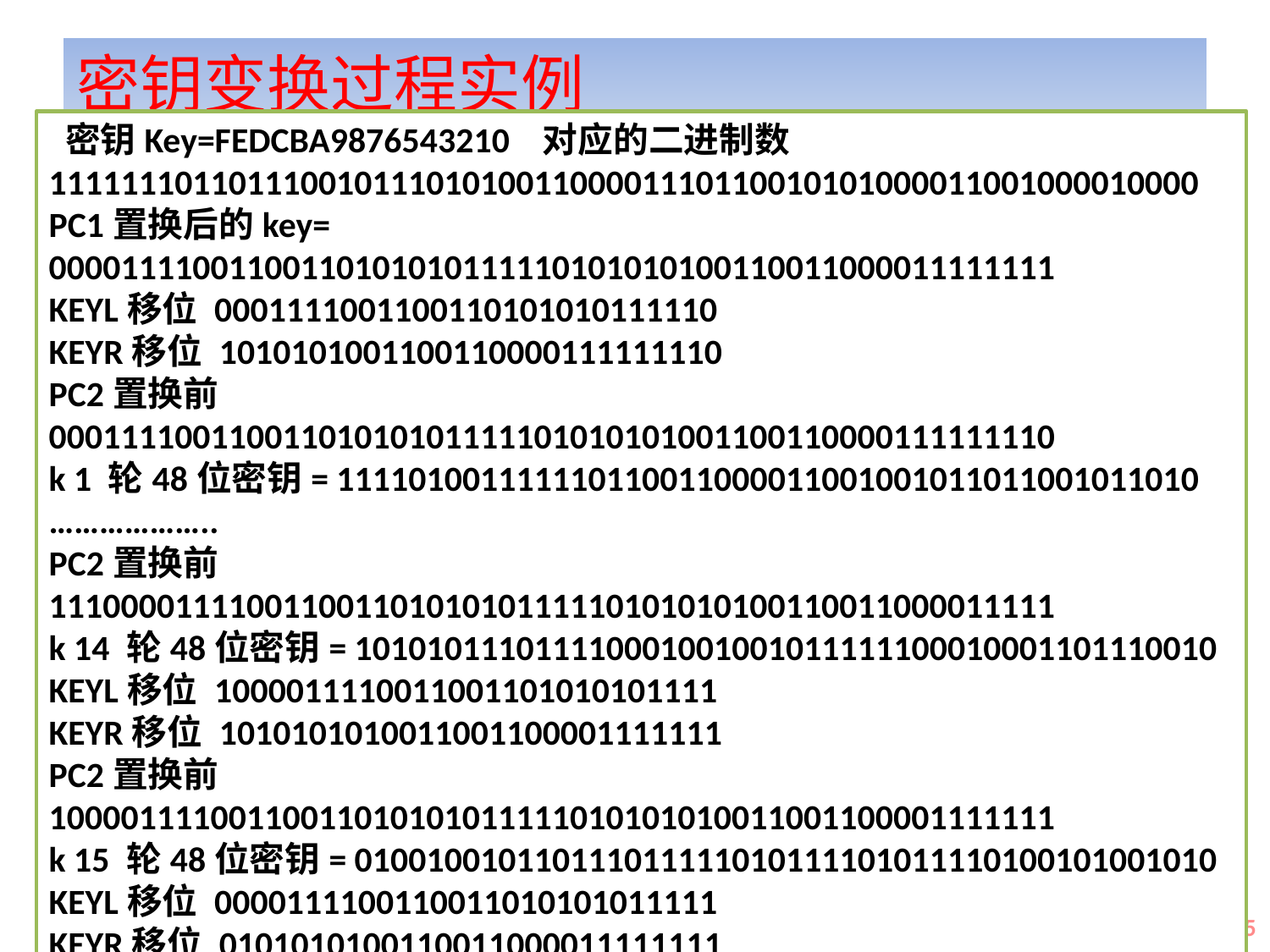

# 密钥变换过程实例
 密钥Key=FEDCBA9876543210   对应的二进制数 1111111011011100101110101001100001110110010101000011001000010000
PC1置换后的key= 00001111001100110101010111110101010100110011000011111111
KEYL移位 0001111001100110101010111110
KEYR移位 1010101001100110000111111110
PC2置换前 00011110011001101010101111101010101001100110000111111110
k 1 轮48位密钥= 111101001111110110011000011001001011011001011010
………………..
PC2置换前 11100001111001100110101010111110101010100110011000011111
k 14 轮48位密钥= 101010111011110001001001011111100010001101110010
KEYL移位 1000011110011001101010101111
KEYR移位 1010101010011001100001111111
PC2置换前 10000111100110011010101011111010101010011001100001111111
k 15 轮48位密钥= 010010010110111011111010111101011110100101001010
KEYL移位 0000111100110011010101011111
KEYR移位 0101010100110011000011111111
PC2置换前 00001111001100110101010111110101010100110011000011111111
k 16 轮48位密钥= 001101011100001011111100010001111000111111001101
西安交通大学 桂小林
75